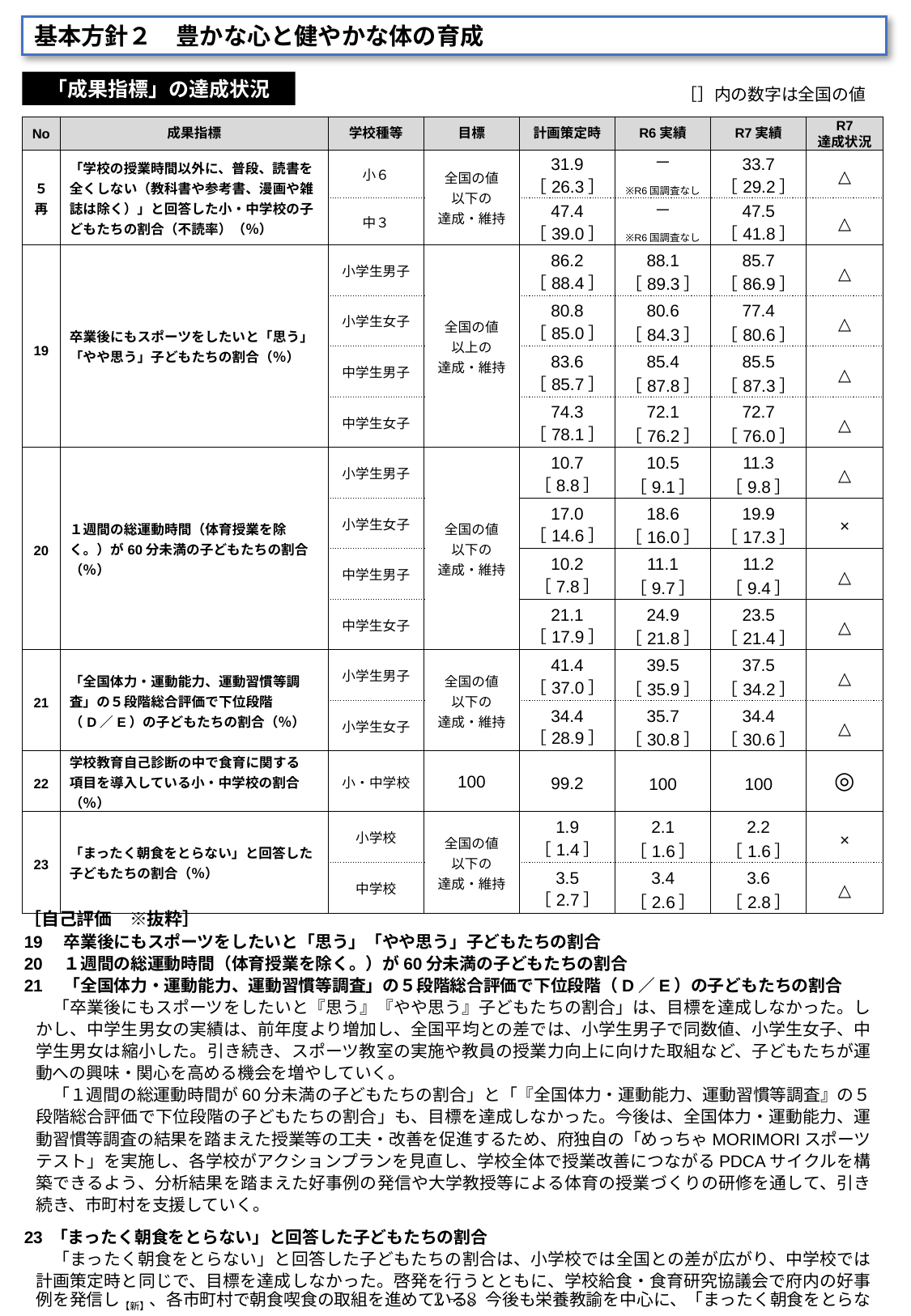

基本方針２　豊かな心と健やかな体の育成
「成果指標」の達成状況
［］内の数字は全国の値
| No | 成果指標 | 学校種等 | 目標 | 計画策定時 | R6実績 | R7実績 | R7 達成状況 |
| --- | --- | --- | --- | --- | --- | --- | --- |
| ５再 | 「学校の授業時間以外に、普段、読書を全くしない（教科書や参考書、漫画や雑誌は除く）」と回答した小・中学校の子どもたちの割合（不読率）（％） | 小６ | 全国の値 以下の 達成・維持 | 31.9 ［26.3］ | － ※R6国調査なし | 33.7 ［29.2］ | △ |
|  |  | 中３ |  | 47.4 ［39.0］ | － ※R6国調査なし | 47.5 ［41.8］ | △ |
| 19 | 卒業後にもスポーツをしたいと「思う」「やや思う」子どもたちの割合（％） | 小学生男子 | 全国の値 以上の 達成・維持 | 86.2 ［88.4］ | 88.1 ［89.3］ | 85.7 ［86.9］ | △ |
|  |  | 小学生女子 |  | 80.8 ［85.0］ | 80.6 ［84.3］ | 77.4 ［80.6］ | △ |
|  |  | 中学生男子 |  | 83.6 ［85.7］ | 85.4 ［87.8］ | 85.5 ［87.3］ | △ |
|  |  | 中学生女子 |  | 74.3 ［78.1］ | 72.1 ［76.2］ | 72.7 ［76.0］ | △ |
| 20 | １週間の総運動時間（体育授業を除く。）が60分未満の子どもたちの割合（％） | 小学生男子 | 全国の値 以下の 達成・維持 | 10.7 ［8.8］ | 10.5 ［9.1］ | 11.3 ［9.8］ | △ |
|  |  | 小学生女子 |  | 17.0 ［14.6］ | 18.6 ［16.0］ | 19.9 ［17.3］ | × |
|  |  | 中学生男子 |  | 10.2 ［7.8］ | 11.1 ［9.7］ | 11.2 ［9.4］ | △ |
|  |  | 中学生女子 |  | 21.1 ［17.9］ | 24.9 ［21.8］ | 23.5 ［21.4］ | △ |
| 21 | 「全国体力・運動能力、運動習慣等調査」の５段階総合評価で下位段階 （D／E）の子どもたちの割合（％） | 小学生男子 | 全国の値 以下の 達成・維持 | 41.4 ［37.0］ | 39.5 ［35.9］ | 37.5 ［34.2］ | △ |
|  |  | 小学生女子 |  | 34.4 ［28.9］ | 35.7 ［30.8］ | 34.4 ［30.6］ | △ |
| 22 | 学校教育自己診断の中で食育に関する 項目を導入している小・中学校の割合（％） | 小・中学校 | 100 | 99.2 | 100 | 100 | ◎ |
| 23 | 「まったく朝食をとらない」と回答した子どもたちの割合（％） | 小学校 | 全国の値 以下の 達成・維持 | 1.9 ［1.4］ | 2.1 ［1.6］ | 2.2 ［1.6］ | × |
|  |  | 中学校 |  | 3.5 ［2.7］ | 3.4 ［2.6］ | 3.6 ［2.8］ | △ |
［自己評価　※抜粋］
19　卒業後にもスポーツをしたいと「思う」「やや思う」子どもたちの割合
20　１週間の総運動時間（体育授業を除く。）が60分未満の子どもたちの割合
21　「全国体力・運動能力、運動習慣等調査」の５段階総合評価で下位段階（D／E）の子どもたちの割合
　「卒業後にもスポーツをしたいと『思う』『やや思う』子どもたちの割合」は、目標を達成しなかった。しかし、中学生男女の実績は、前年度より増加し、全国平均との差では、小学生男子で同数値、小学生女子、中学生男女は縮小した。引き続き、スポーツ教室の実施や教員の授業力向上に向けた取組など、子どもたちが運動への興味・関心を高める機会を増やしていく。
　「１週間の総運動時間が60分未満の子どもたちの割合」と「『全国体力・運動能力、運動習慣等調査』の５段階総合評価で下位段階の子どもたちの割合」も、目標を達成しなかった。今後は、全国体力・運動能力、運動習慣等調査の結果を踏まえた授業等の工夫・改善を促進するため、府独自の「めっちゃMORIMORIスポーツテスト」を実施し、各学校がアクションプランを見直し、学校全体で授業改善につながるPDCAサイクルを構築できるよう、分析結果を踏まえた好事例の発信や大学教授等による体育の授業づくりの研修を通して、引き続き、市町村を支援していく。
23 「まったく朝食をとらない」と回答した子どもたちの割合
　「まったく朝食をとらない」と回答した子どもたちの割合は、小学校では全国との差が広がり、中学校では計画策定時と同じで、目標を達成しなかった。啓発を行うとともに、学校給食・食育研究協議会で府内の好事例を発信し【新】、各市町村で朝食喫食の取組を進めている。今後も栄養教諭を中心に、「まったく朝食をとらない」子どもに加え、その保護者へ、朝食喫食の意義について啓発を行っていくために、研修会等を通して、引き続き、市町村を支援していく。

２－８